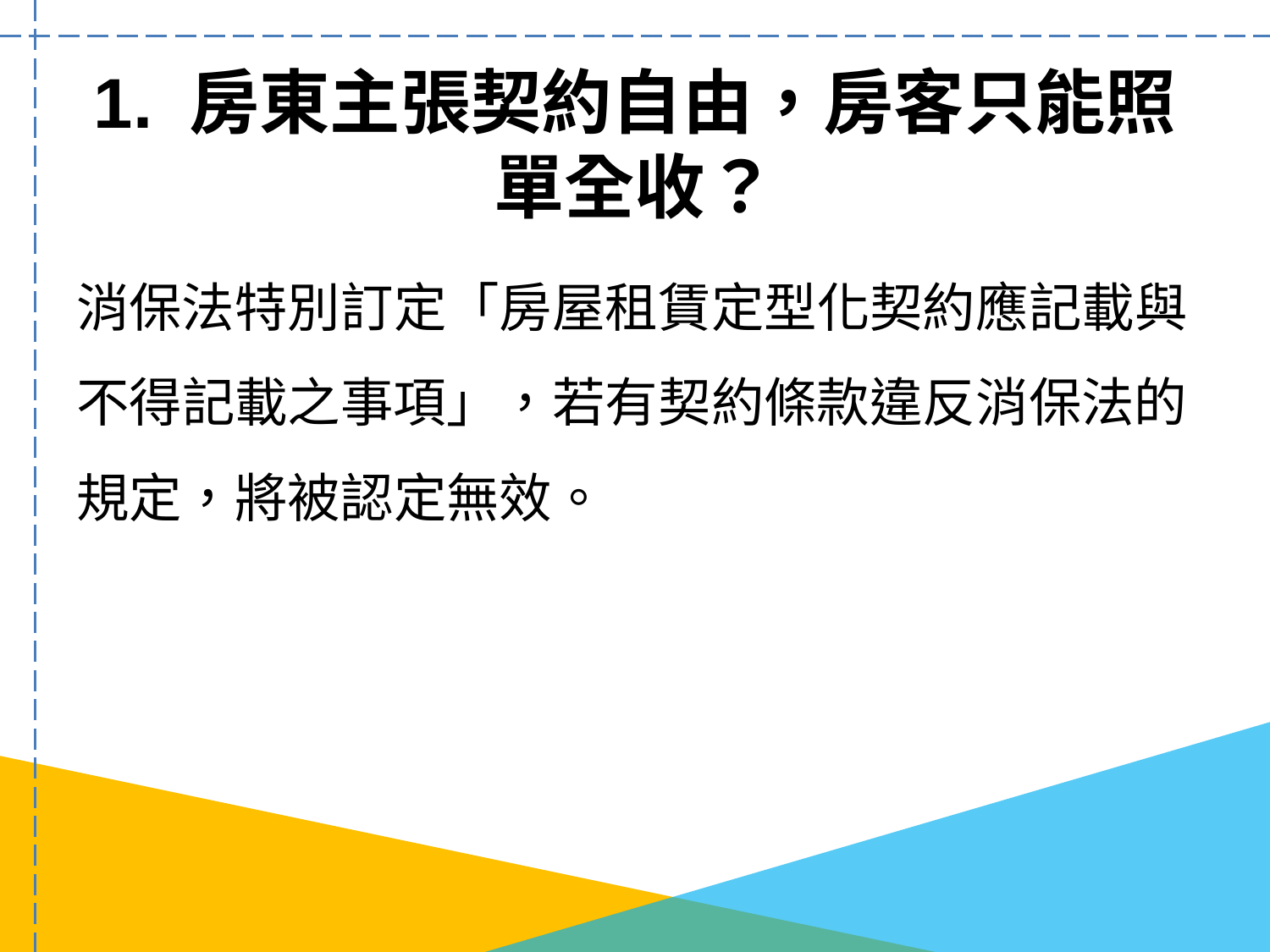

# 1. 房東主張契約自由，房客只能照單全收？
消保法特別訂定「房屋租賃定型化契約應記載與不得記載之事項」，若有契約條款違反消保法的規定，將被認定無效。